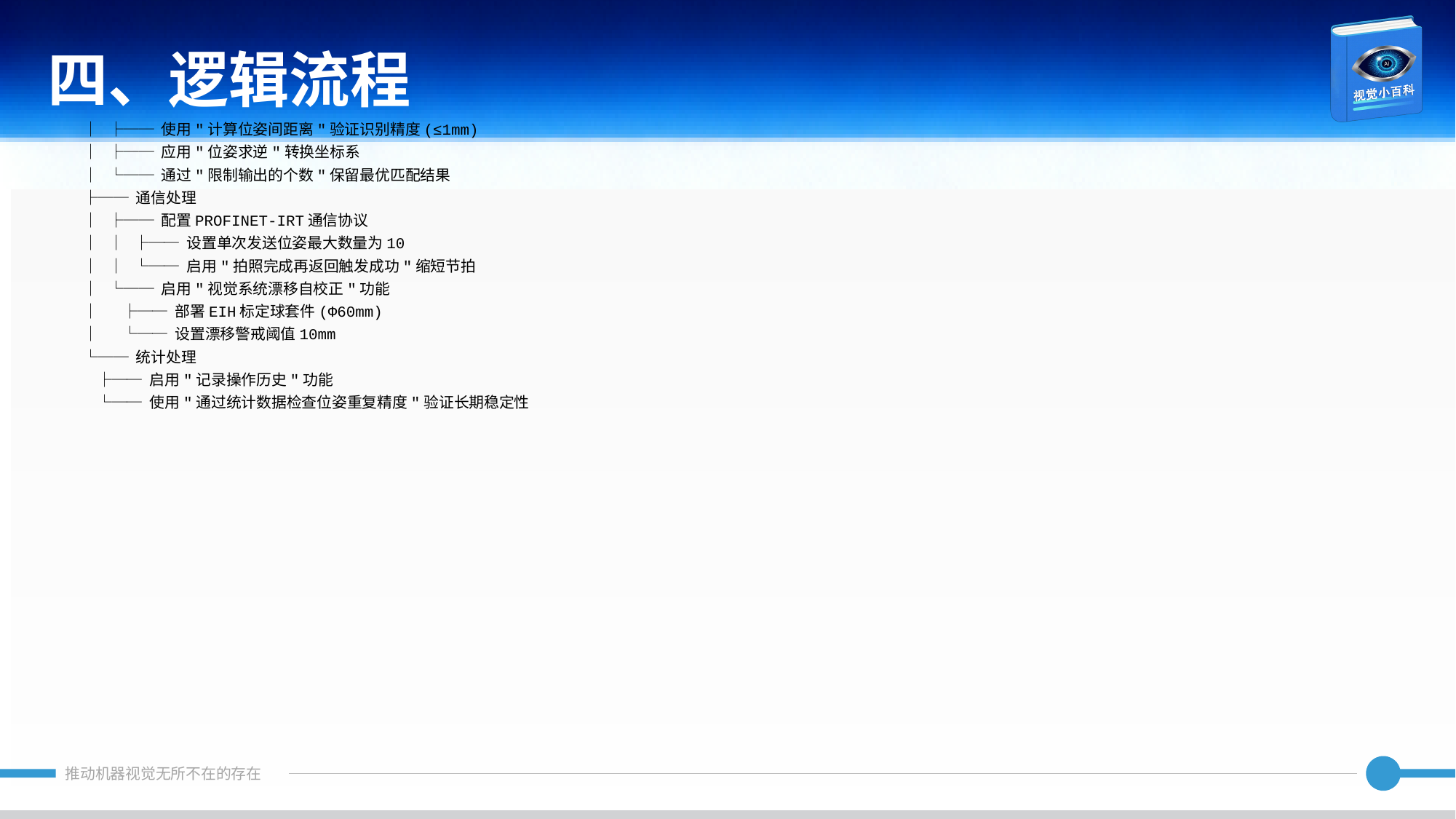

四、逻辑流程

│   ├── 使用"计算位姿间距离"验证识别精度(≤1mm)
│   ├── 应用"位姿求逆"转换坐标系
│   └── 通过"限制输出的个数"保留最优匹配结果
├── 通信处理
│   ├── 配置PROFINET-IRT通信协议
│   │   ├── 设置单次发送位姿最大数量为10
│   │   └── 启用"拍照完成再返回触发成功"缩短节拍
│   └── 启用"视觉系统漂移自校正"功能
│       ├── 部署EIH标定球套件(Φ60mm)
│       └── 设置漂移警戒阈值10mm
└── 统计处理
    ├── 启用"记录操作历史"功能
    └── 使用"通过统计数据检查位姿重复精度"验证长期稳定性
10